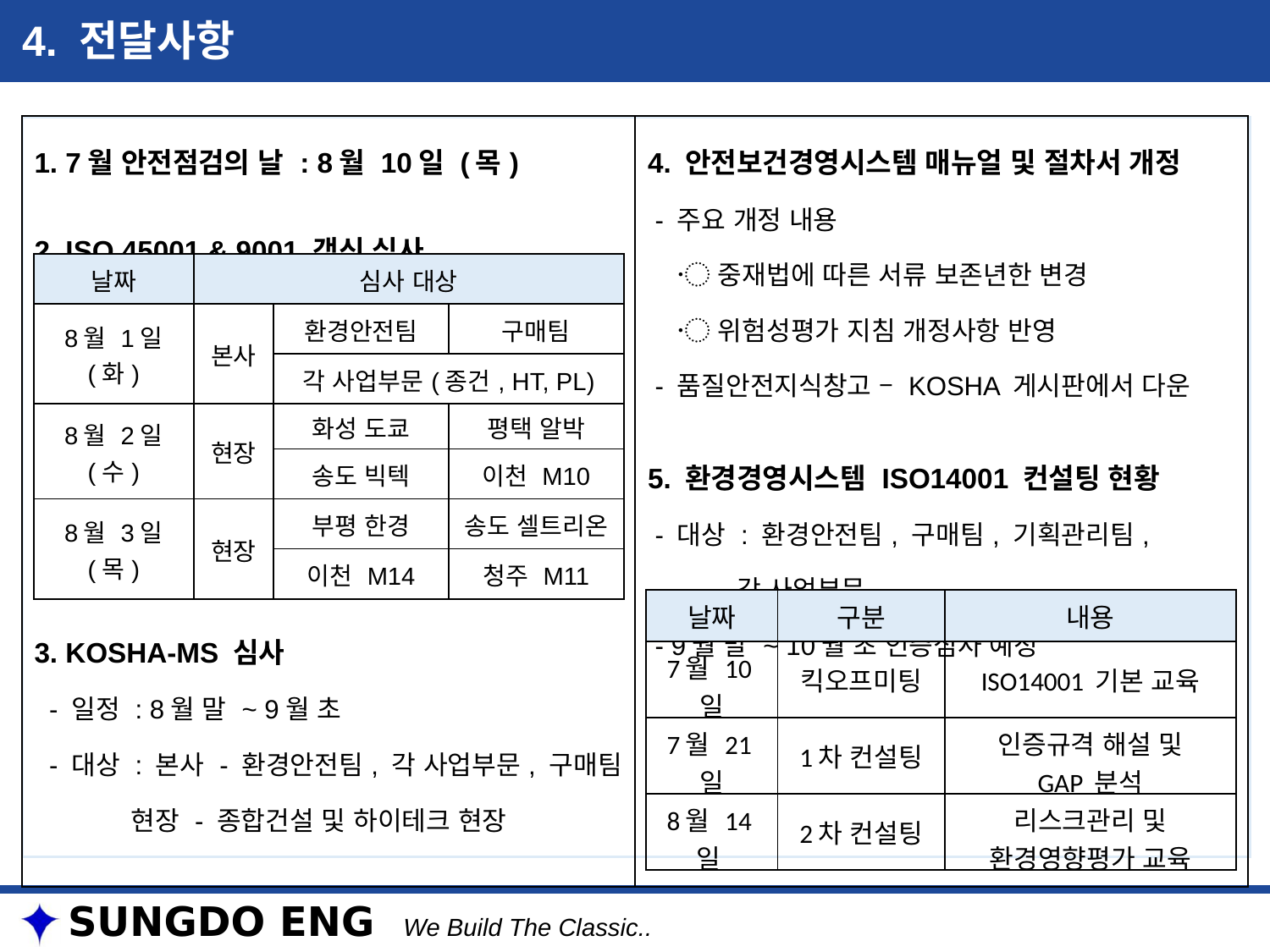

4. 전달사항
| 1. 7월 안전점검의 날 : 8월 10일 (목) 2. ISO 45001 & 9001 갱신 심사 3. KOSHA-MS 심사 - 일정 : 8월 말 ~ 9월 초 - 대상 : 본사 - 환경안전팀, 각 사업부문, 구매팀 현장 - 종합건설 및 하이테크 현장 | 4. 안전보건경영시스템 매뉴얼 및 절차서 개정 - 주요 개정 내용 〮 중재법에 따른 서류 보존년한 변경 〮 위험성평가 지침 개정사항 반영 - 품질안전지식창고 – KOSHA 게시판에서 다운 5. 환경경영시스템 ISO14001 컨설팅 현황 - 대상 : 환경안전팀, 구매팀, 기획관리팀, 각 사업부문 - 9월 말 ~ 10월 초 인증심사 예정 |
| --- | --- |
| 날짜 | 심사 대상 |  |  |
| --- | --- | --- | --- |
| 8월 1일 (화) | 본사 | 환경안전팀 | 구매팀 |
|  |  | 각 사업부문(종건, HT, PL) |  |
| 8월 2일 (수) | 현장 | 화성 도쿄 | 평택 알박 |
|  |  | 송도 빅텍 | 이천 M10 |
| 8월 3일 (목) | 현장 | 부평 한경 | 송도 셀트리온 |
|  |  | 이천 M14 | 청주 M11 |
| 날짜 | 구분 | 내용 |
| --- | --- | --- |
| 7월 10일 | 킥오프미팅 | ISO14001 기본 교육 |
| 7월 21일 | 1차 컨설팅 | 인증규격 해설 및 GAP 분석 |
| 8월 14일 | 2차 컨설팅 | 리스크관리 및 환경영향평가 교육 |